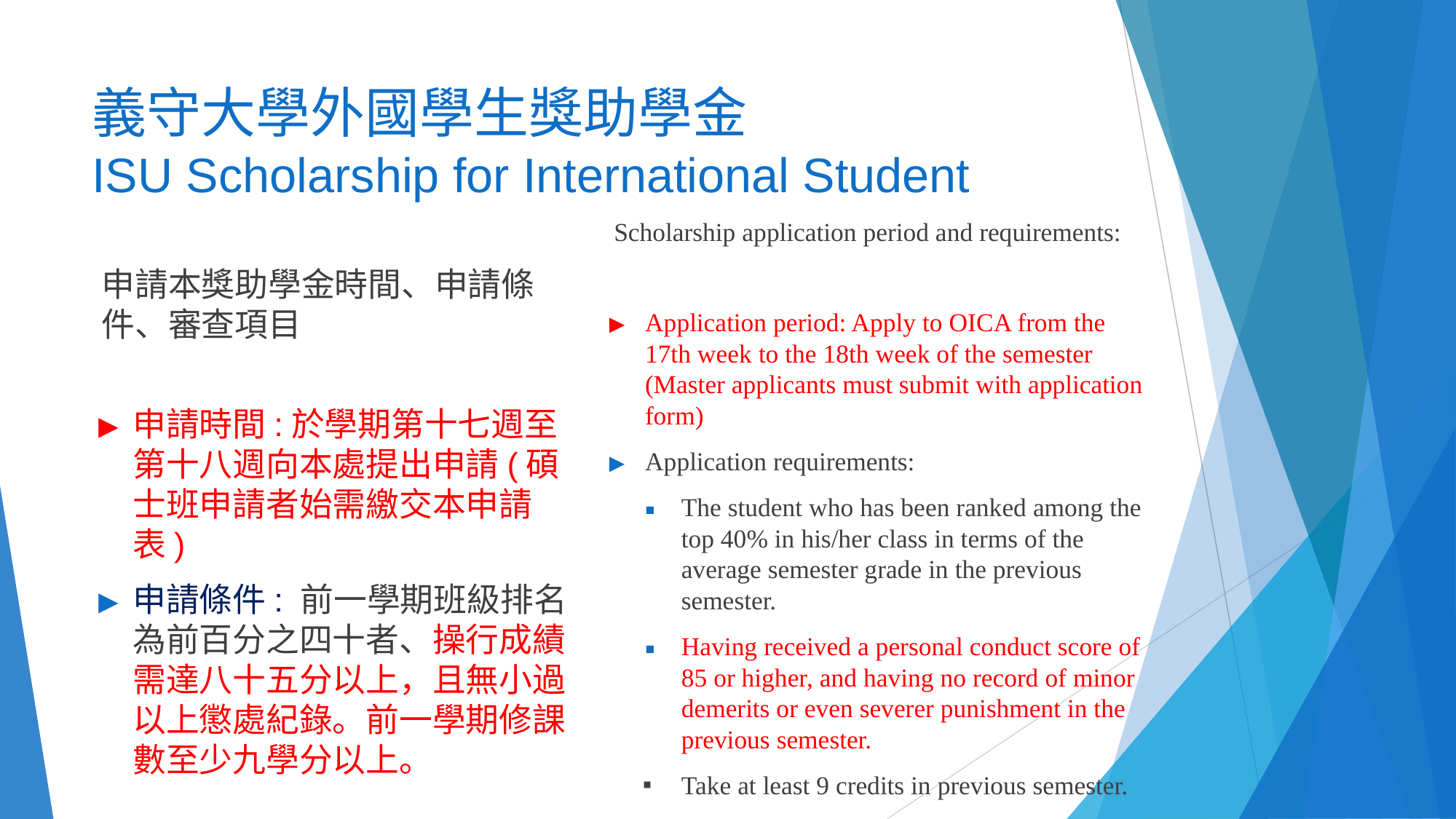

# 義守大學外國學生獎助學金 ISU Scholarship for International Student
Scholarship application period and requirements:

Application period: Apply to OICA from the 17th week to the 18th week of the semester (Master applicants must submit with application form)
Application requirements:
The student who has been ranked among the top 40% in his/her class in terms of the average semester grade in the previous semester.
Having received a personal conduct score of 85 or higher, and having no record of minor demerits or even severer punishment in the previous semester.
Take at least 9 credits in previous semester.

申請本獎助學金時間、申請條件、審查項目

申請時間:於學期第十七週至第十八週向本處提出申請(碩士班申請者始需繳交本申請表)
申請條件: 前一學期班級排名為前百分之四十者、操行成績需達八十五分以上，且無小過以上懲處紀錄。前一學期修課數至少九學分以上。